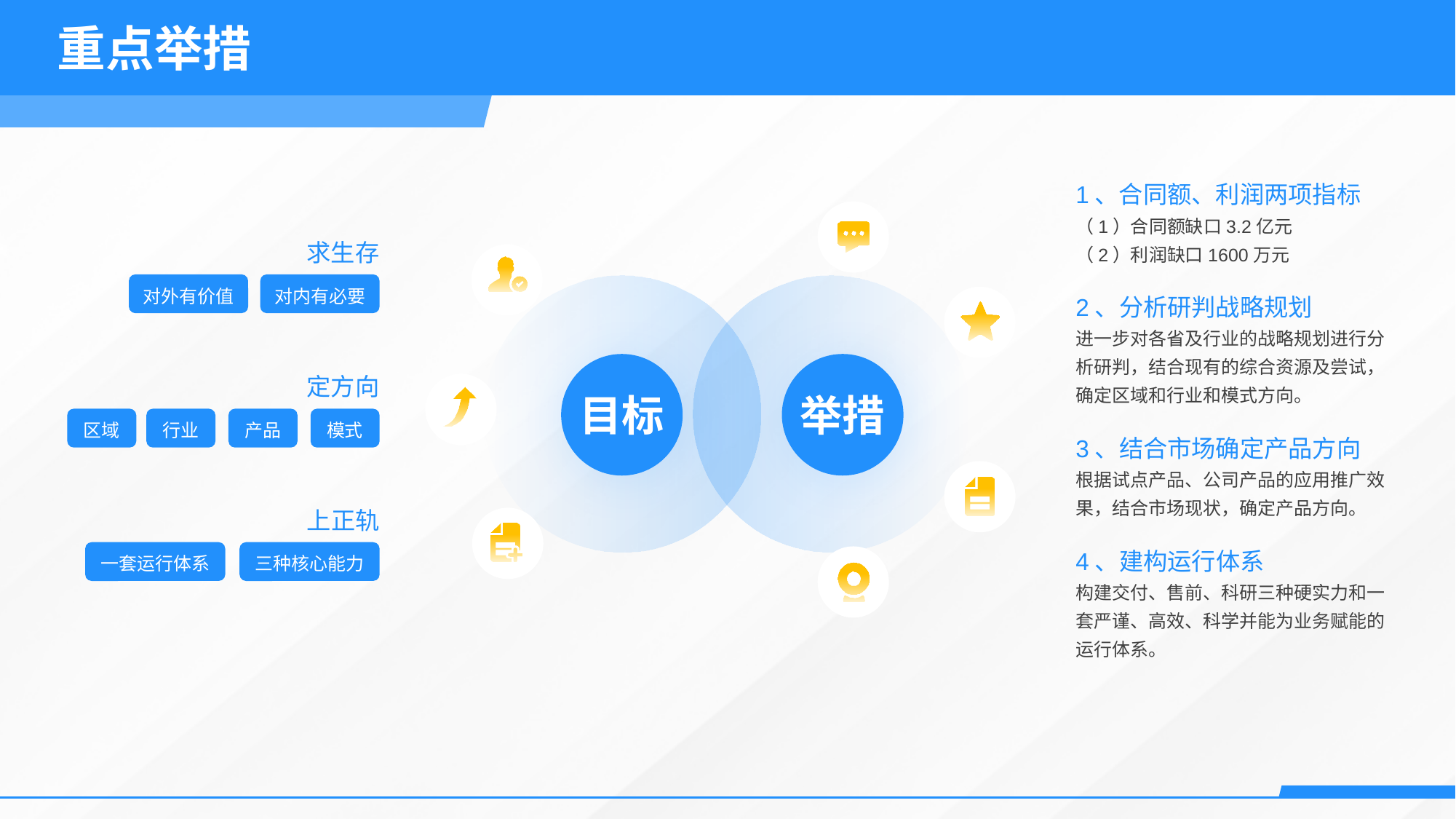

重点举措
1、合同额、利润两项指标

（1）合同额缺口3.2亿元
（2）利润缺口1600万元

求生存

对外有价值
对内有必要

2、分析研判战略规划

进一步对各省及行业的战略规划进行分析研判，结合现有的综合资源及尝试，确定区域和行业和模式方向。

定方向

目标
举措

区域
行业
产品
模式
3、结合市场确定产品方向

根据试点产品、公司产品的应用推广效果，结合市场现状，确定产品方向。

上正轨

一套运行体系
三种核心能力
4、建构运行体系

构建交付、售前、科研三种硬实力和一套严谨、高效、科学并能为业务赋能的运行体系。